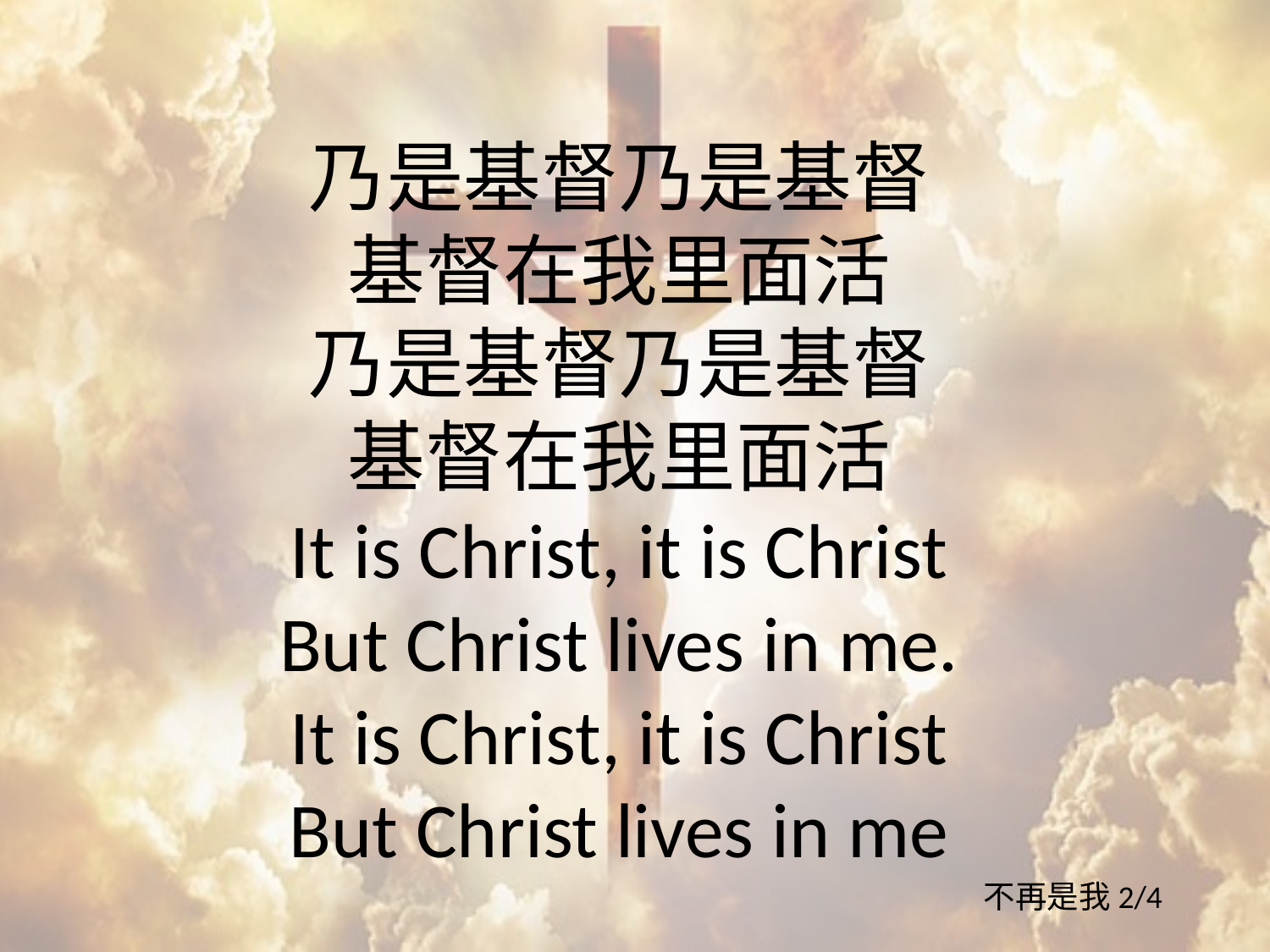

乃是基督乃是基督
基督在我里面活
乃是基督乃是基督
基督在我里面活
It is Christ, it is Christ
But Christ lives in me.
It is Christ, it is Christ
But Christ lives in me
不再是我2/4